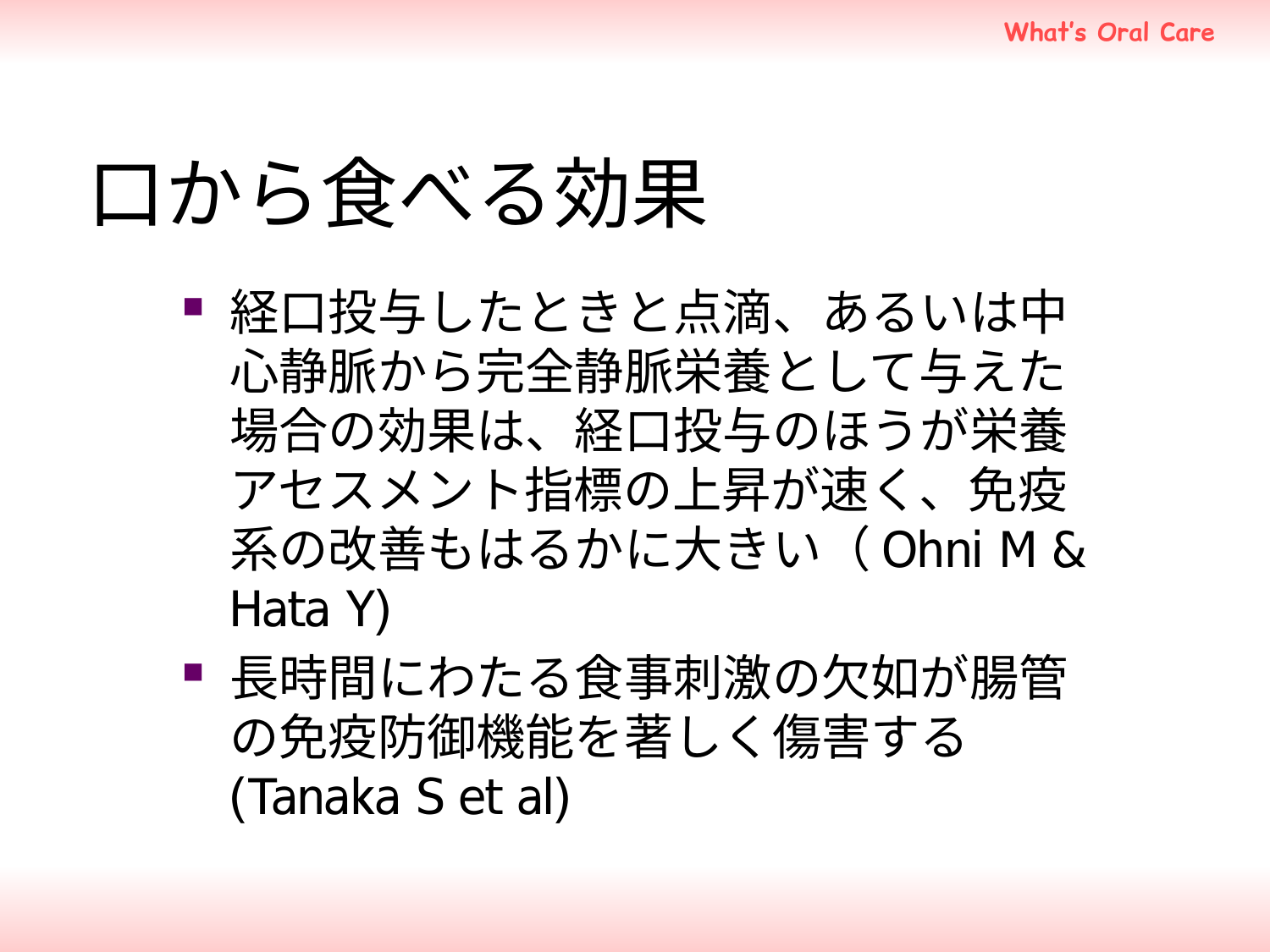

# 口から食べる効果
経口投与したときと点滴、あるいは中心静脈から完全静脈栄養として与えた場合の効果は、経口投与のほうが栄養アセスメント指標の上昇が速く、免疫系の改善もはるかに大きい（Ohni M & Hata Y)
長時間にわたる食事刺激の欠如が腸管の免疫防御機能を著しく傷害する(Tanaka S et al)